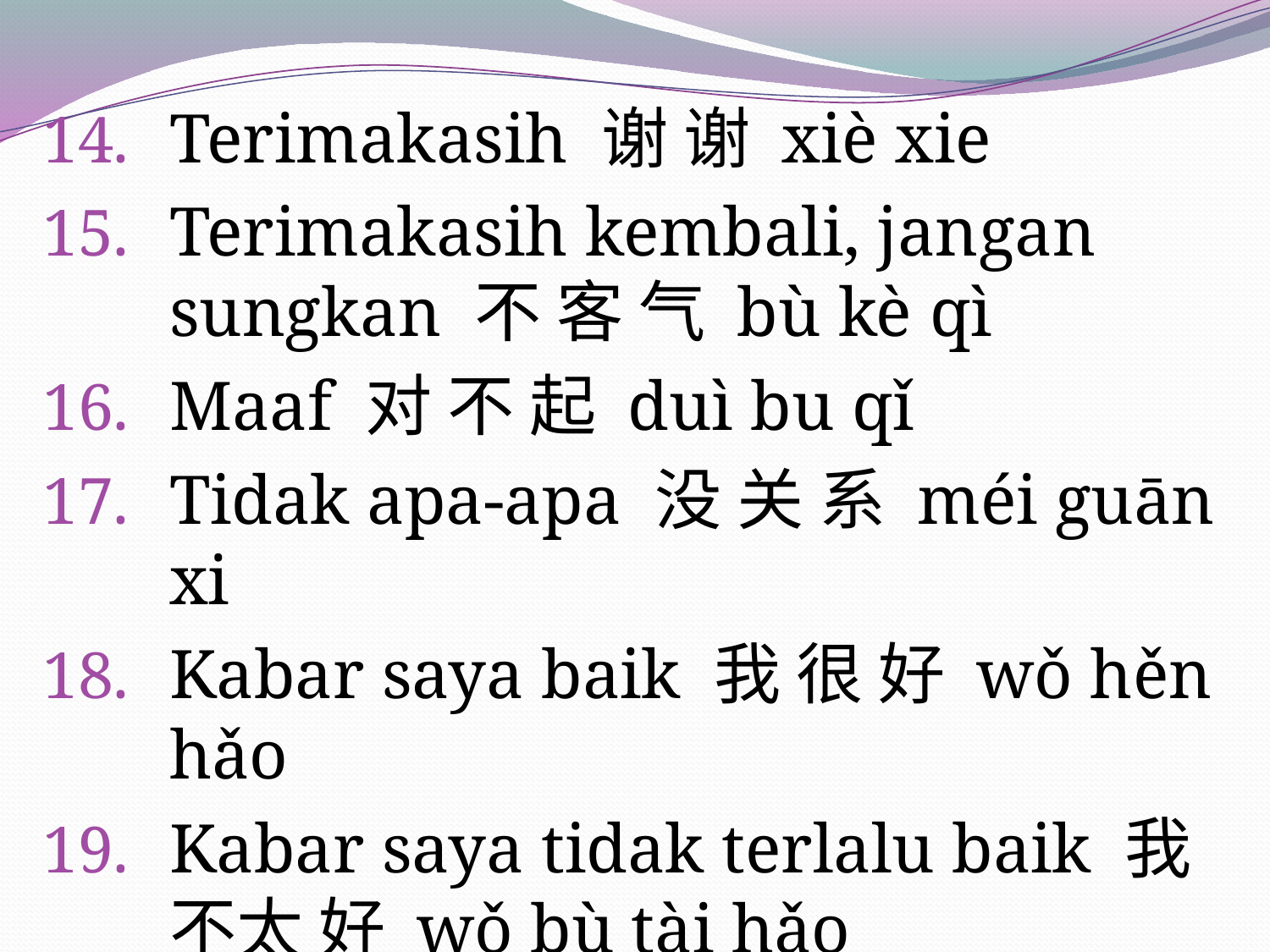

Terimakasih 谢 谢 xiè xie
Terimakasih kembali, jangan sungkan 不 客 气 bù kè qì
Maaf 对 不 起 duì bu qǐ
Tidak apa-apa 没 关 系 méi guān xi
Kabar saya baik 我 很 好 wǒ hěn hǎo
Kabar saya tidak terlalu baik 我 不太 好 wǒ bù tài hǎo